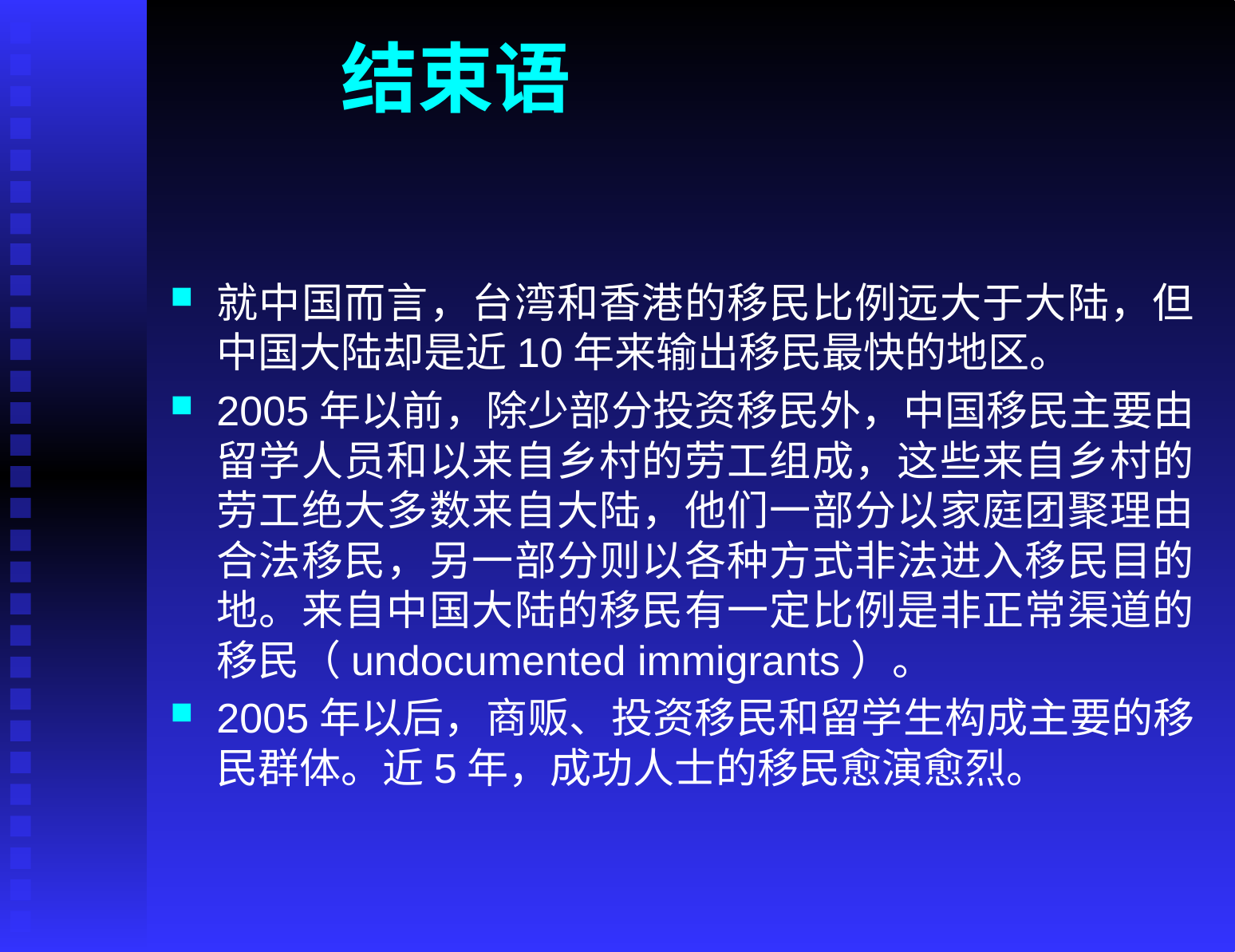

# 结束语
就中国而言，台湾和香港的移民比例远大于大陆，但中国大陆却是近10年来输出移民最快的地区。
2005年以前，除少部分投资移民外，中国移民主要由留学人员和以来自乡村的劳工组成，这些来自乡村的劳工绝大多数来自大陆，他们一部分以家庭团聚理由合法移民，另一部分则以各种方式非法进入移民目的地。来自中国大陆的移民有一定比例是非正常渠道的移民（undocumented immigrants）。
2005年以后，商贩、投资移民和留学生构成主要的移民群体。近5年，成功人士的移民愈演愈烈。